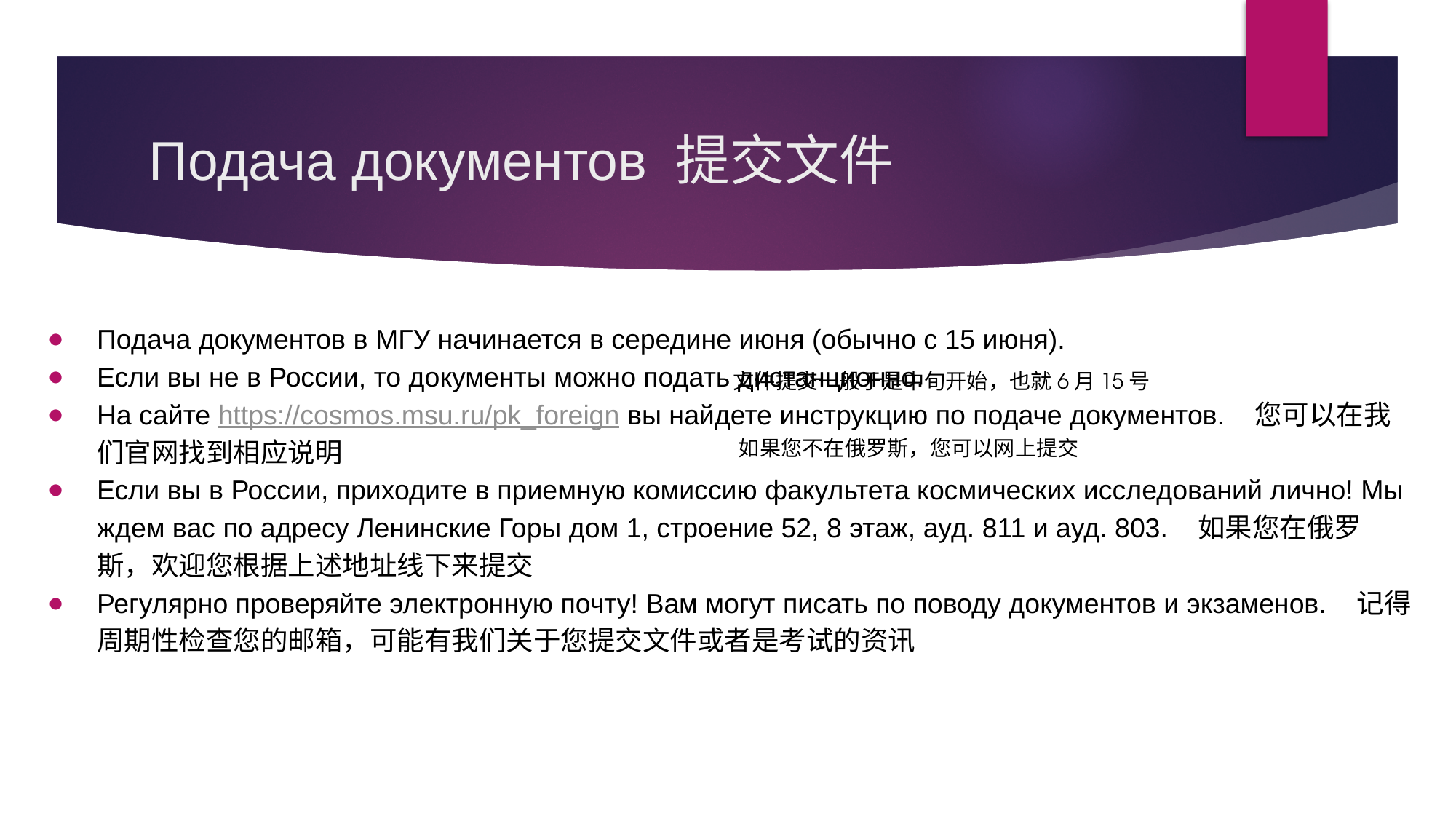

# Подача документов 提交文件
Подача документов в МГУ начинается в середине июня (обычно с 15 июня).
Если вы не в России, то документы можно подать дистанционно.
На сайте https://cosmos.msu.ru/pk_foreign вы найдете инструкцию по подаче документов.   您可以在我们官网找到相应说明
Если вы в России, приходите в приемную комиссию факультета космических исследований лично! Мы ждем вас по адресу Ленинские Горы дом 1, строение 52, 8 этаж, ауд. 811 и ауд. 803.   如果您在俄罗斯，欢迎您根据上述地址线下来提交
Регулярно проверяйте электронную почту! Вам могут писать по поводу документов и экзаменов.   记得周期性检查您的邮箱，可能有我们关于您提交文件或者是考试的资讯
文件提交一般于是中旬开始，也就6月15号
如果您不在俄罗斯，您可以网上提交